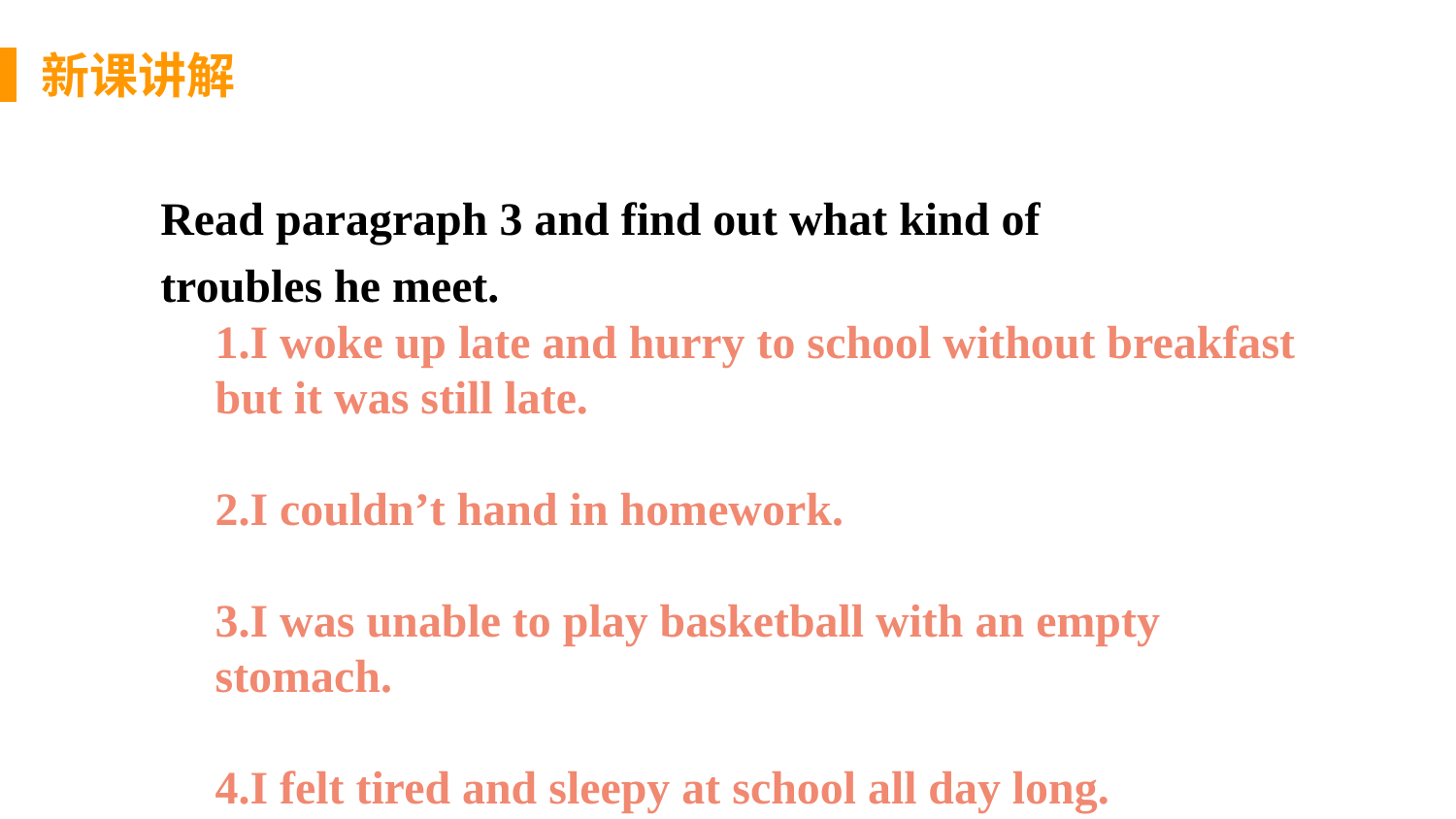

新课讲解

Read paragraph 3 and find out what kind of
troubles he meet.
1.I woke up late and hurry to school without breakfast but it was still late.

2.I couldn’t hand in homework.

3.I was unable to play basketball with an empty stomach.

4.I felt tired and sleepy at school all day long.
思 考